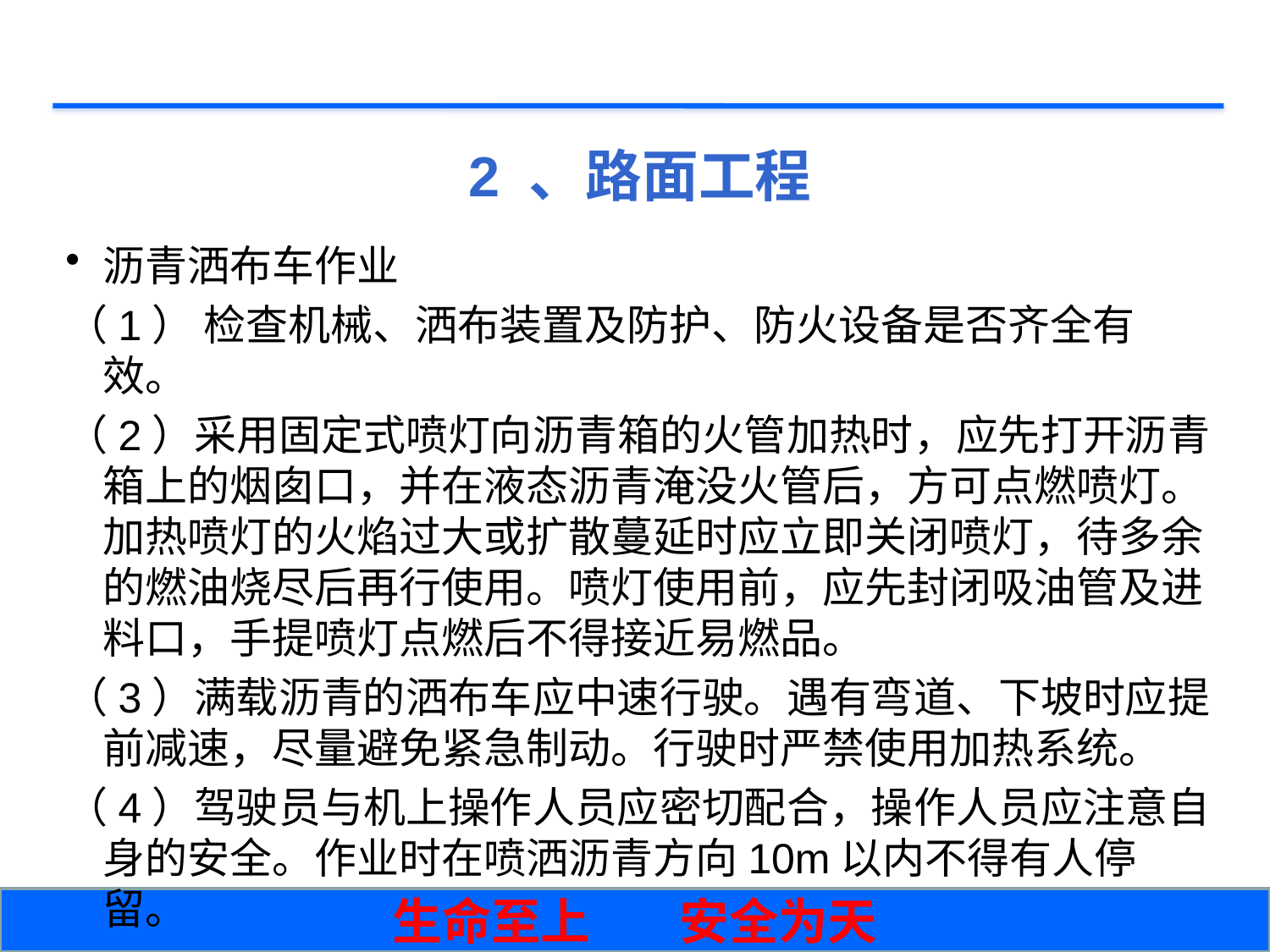

# 2 、路面工程
沥青洒布车作业
（1） 检查机械、洒布装置及防护、防火设备是否齐全有效。
（2）采用固定式喷灯向沥青箱的火管加热时，应先打开沥青箱上的烟囱口，并在液态沥青淹没火管后，方可点燃喷灯。加热喷灯的火焰过大或扩散蔓延时应立即关闭喷灯，待多余的燃油烧尽后再行使用。喷灯使用前，应先封闭吸油管及进料口，手提喷灯点燃后不得接近易燃品。
（3）满载沥青的洒布车应中速行驶。遇有弯道、下坡时应提前减速，尽量避免紧急制动。行驶时严禁使用加热系统。
（4）驾驶员与机上操作人员应密切配合，操作人员应注意自身的安全。作业时在喷洒沥青方向10m以内不得有人停留。